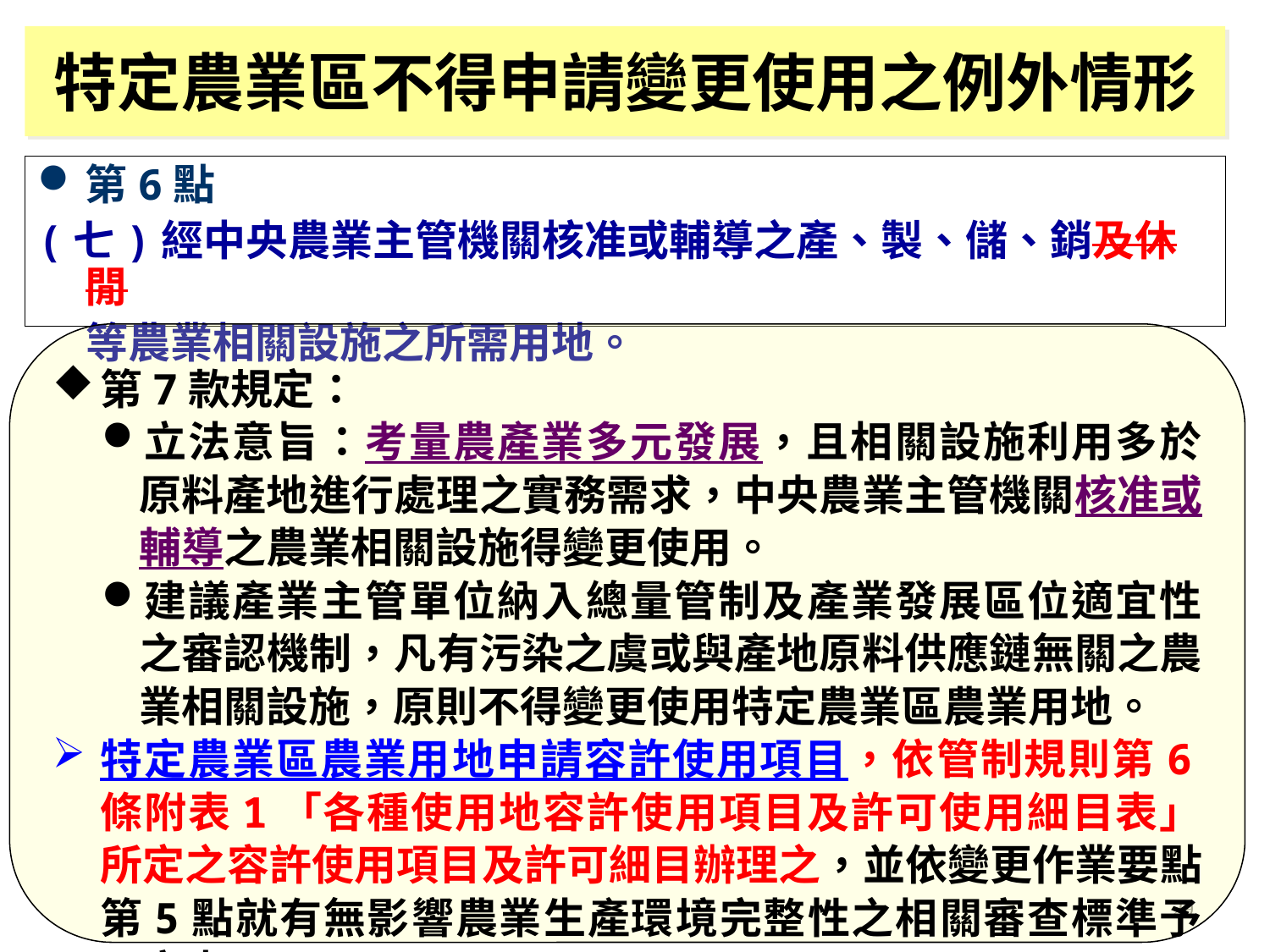

特定農業區不得申請變更使用之例外情形
第6點
(七)經中央農業主管機關核准或輔導之產、製、儲、銷及休閒
    等農業相關設施之所需用地。
第7款規定：
立法意旨：考量農產業多元發展，且相關設施利用多於原料產地進行處理之實務需求，中央農業主管機關核准或輔導之農業相關設施得變更使用。
建議產業主管單位納入總量管制及產業發展區位適宜性之審認機制，凡有污染之虞或與產地原料供應鏈無關之農業相關設施，原則不得變更使用特定農業區農業用地。
特定農業區農業用地申請容許使用項目，依管制規則第6條附表1「各種使用地容許使用項目及許可使用細目表」所定之容許使用項目及許可細目辦理之，並依變更作業要點第5點就有無影響農業生產環境完整性之相關審查標準予以審查
29